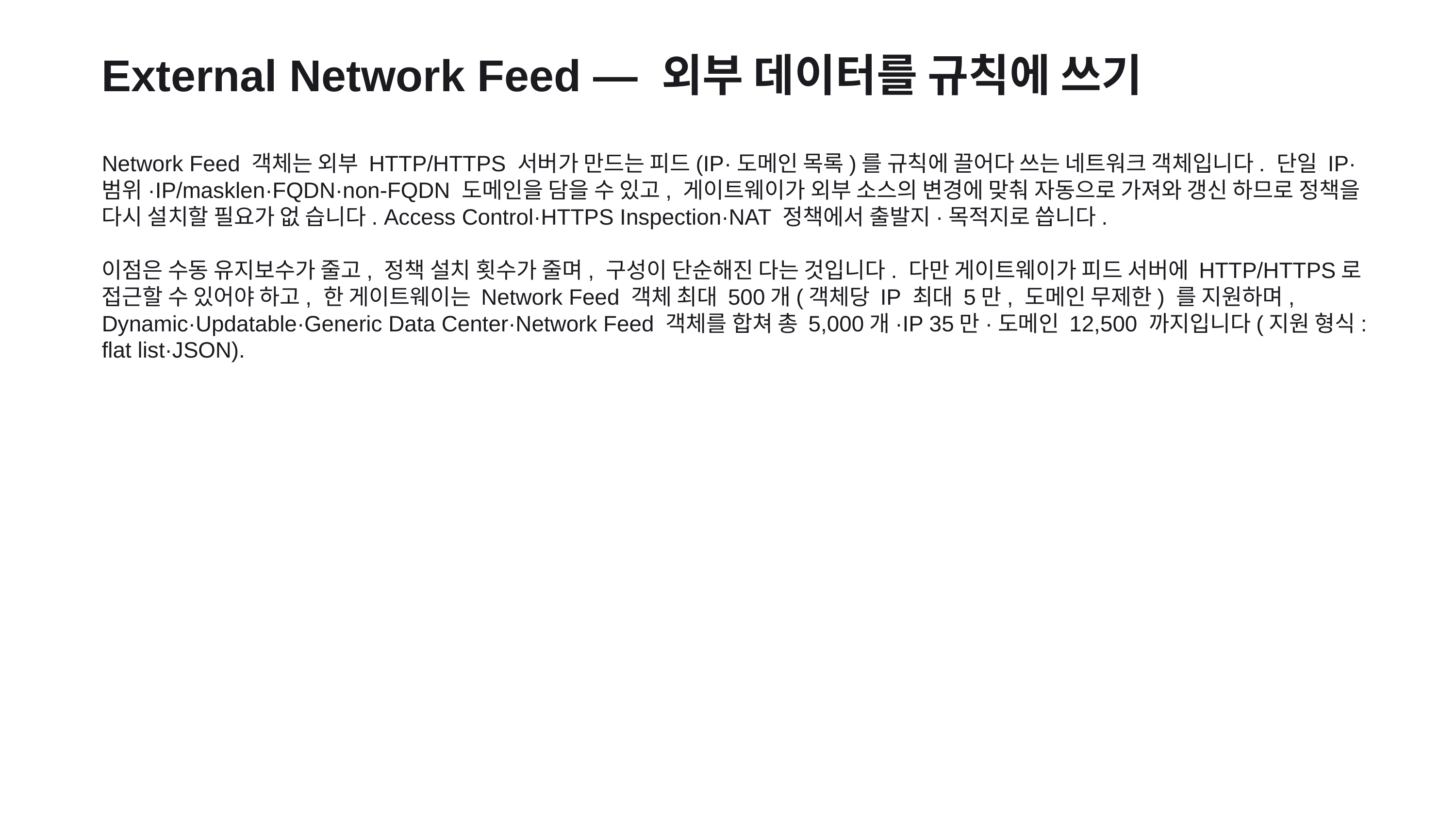

External Network Feed — 외부 데이터를 규칙에 쓰기
Network Feed 객체는 외부 HTTP/HTTPS 서버가 만드는 피드(IP·도메인 목록)를 규칙에 끌어다 쓰는 네트워크 객체입니다. 단일 IP·범위·IP/masklen·FQDN·non-FQDN 도메인을 담을 수 있고, 게이트웨이가 외부 소스의 변경에 맞춰 자동으로 가져와 갱신 하므로 정책을 다시 설치할 필요가 없 습니다. Access Control·HTTPS Inspection·NAT 정책에서 출발지·목적지로 씁니다.

이점은 수동 유지보수가 줄고, 정책 설치 횟수가 줄며, 구성이 단순해진 다는 것입니다. 다만 게이트웨이가 피드 서버에 HTTP/HTTPS로 접근할 수 있어야 하고, 한 게이트웨이는 Network Feed 객체 최대 500개(객체당 IP 최대 5만, 도메인 무제한) 를 지원하며, Dynamic·Updatable·Generic Data Center·Network Feed 객체를 합쳐 총 5,000개·IP 35만·도메인 12,500 까지입니다(지원 형식: flat list·JSON).